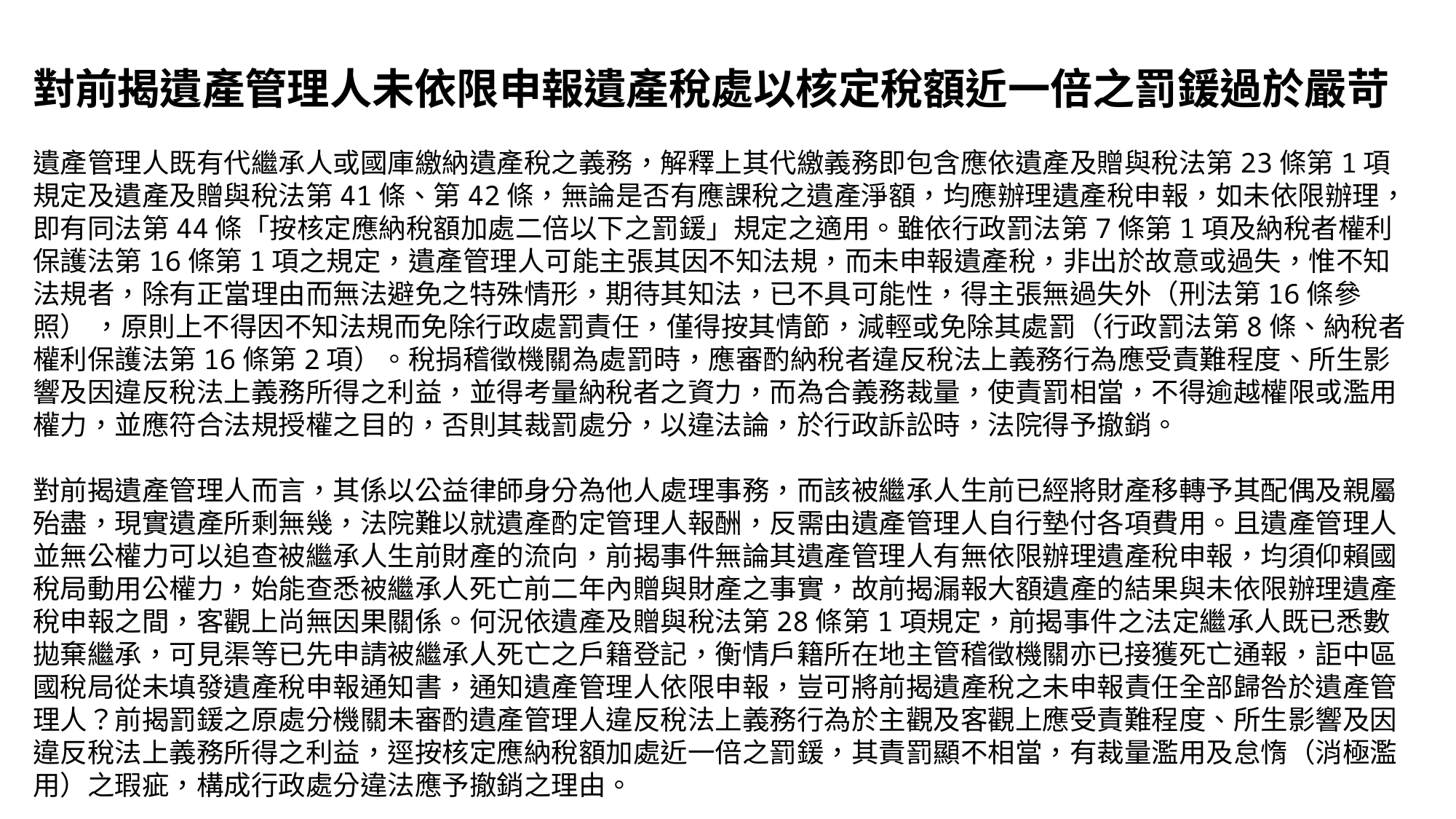

對前揭遺產管理人未依限申報遺產稅處以核定稅額近一倍之罰鍰過於嚴苛

遺產管理人既有代繼承人或國庫繳納遺產稅之義務，解釋上其代繳義務即包含應依遺產及贈與稅法第23條第1項規定及遺產及贈與稅法第41條、第42條，無論是否有應課稅之遺產淨額，均應辦理遺產稅申報，如未依限辦理，即有同法第44條「按核定應納稅額加處二倍以下之罰鍰」規定之適用。雖依行政罰法第7條第1項及納稅者權利保護法第16條第1項之規定，遺產管理人可能主張其因不知法規，而未申報遺產稅，非出於故意或過失，惟不知法規者，除有正當理由而無法避免之特殊情形，期待其知法，已不具可能性，得主張無過失外（刑法第16條參照） ，原則上不得因不知法規而免除行政處罰責任，僅得按其情節，減輕或免除其處罰（行政罰法第8條、納稅者權利保護法第16條第2項）。稅捐稽徵機關為處罰時，應審酌納稅者違反稅法上義務行為應受責難程度、所生影響及因違反稅法上義務所得之利益，並得考量納稅者之資力，而為合義務裁量，使責罰相當，不得逾越權限或濫用權力，並應符合法規授權之目的，否則其裁罰處分，以違法論，於行政訴訟時，法院得予撤銷。

對前揭遺產管理人而言，其係以公益律師身分為他人處理事務，而該被繼承人生前已經將財產移轉予其配偶及親屬殆盡，現實遺產所剩無幾，法院難以就遺產酌定管理人報酬，反需由遺產管理人自行墊付各項費用。且遺產管理人並無公權力可以追查被繼承人生前財產的流向，前揭事件無論其遺產管理人有無依限辦理遺產稅申報，均須仰賴國稅局動用公權力，始能查悉被繼承人死亡前二年內贈與財產之事實，故前揭漏報大額遺產的結果與未依限辦理遺產稅申報之間，客觀上尚無因果關係。何況依遺產及贈與稅法第28條第1項規定，前揭事件之法定繼承人既已悉數拋棄繼承，可見渠等已先申請被繼承人死亡之戶籍登記，衡情戶籍所在地主管稽徵機關亦已接獲死亡通報，詎中區國稅局從未填發遺產稅申報通知書，通知遺產管理人依限申報，豈可將前揭遺產稅之未申報責任全部歸咎於遺產管理人？前揭罰鍰之原處分機關未審酌遺產管理人違反稅法上義務行為於主觀及客觀上應受責難程度、所生影響及因違反稅法上義務所得之利益，逕按核定應納稅額加處近一倍之罰鍰，其責罰顯不相當，有裁量濫用及怠惰（消極濫用）之瑕疵，構成行政處分違法應予撤銷之理由。